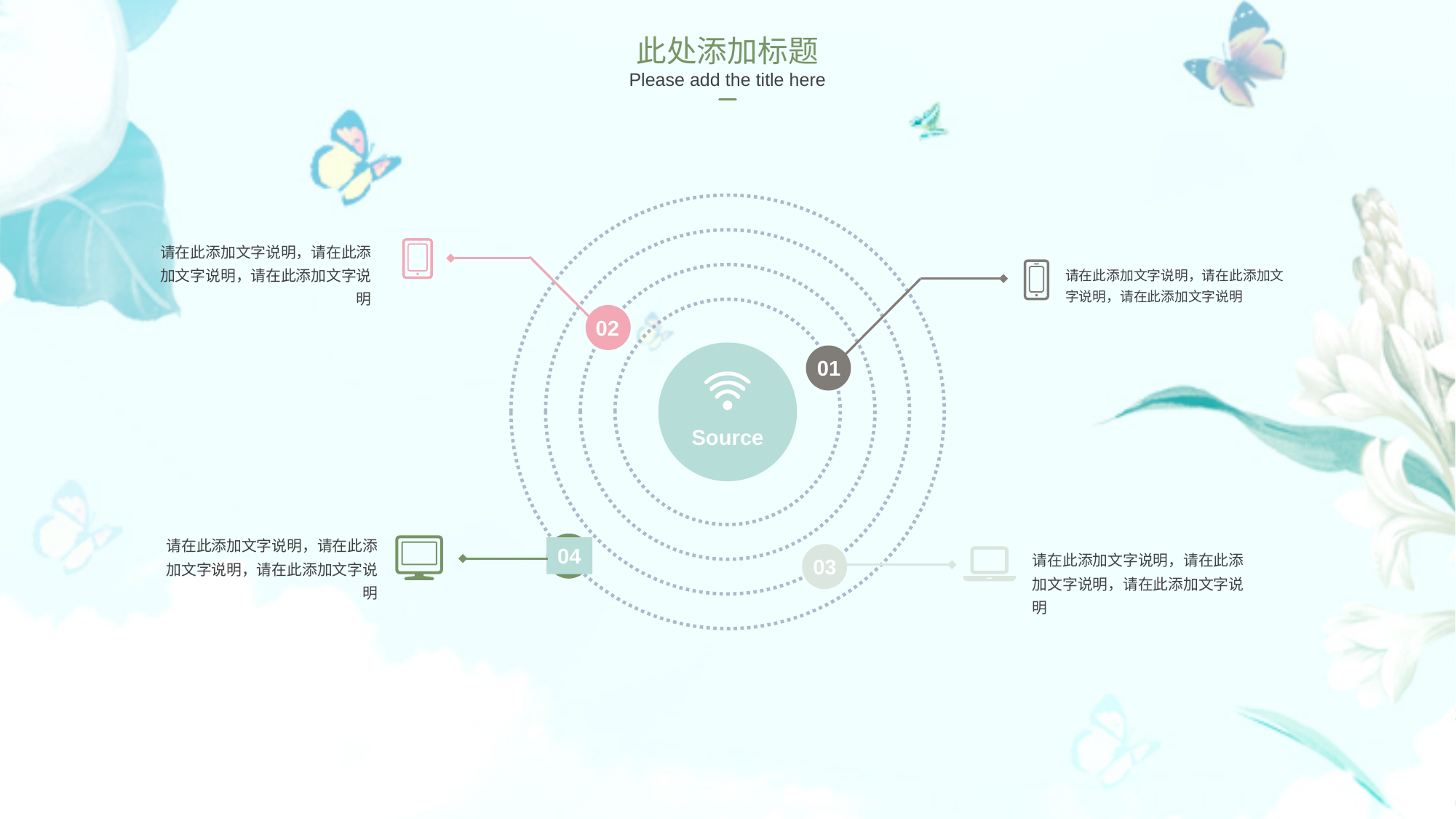

此处添加标题
Please add the title here

请在此添加文字说明，请在此添加文字说明，请在此添加文字说明

请在此添加文字说明，请在此添加文字说明，请在此添加文字说明

02

01

Source
请在此添加文字说明，请在此添加文字说明，请在此添加文字说明

04
请在此添加文字说明，请在此添加文字说明，请在此添加文字说明

03